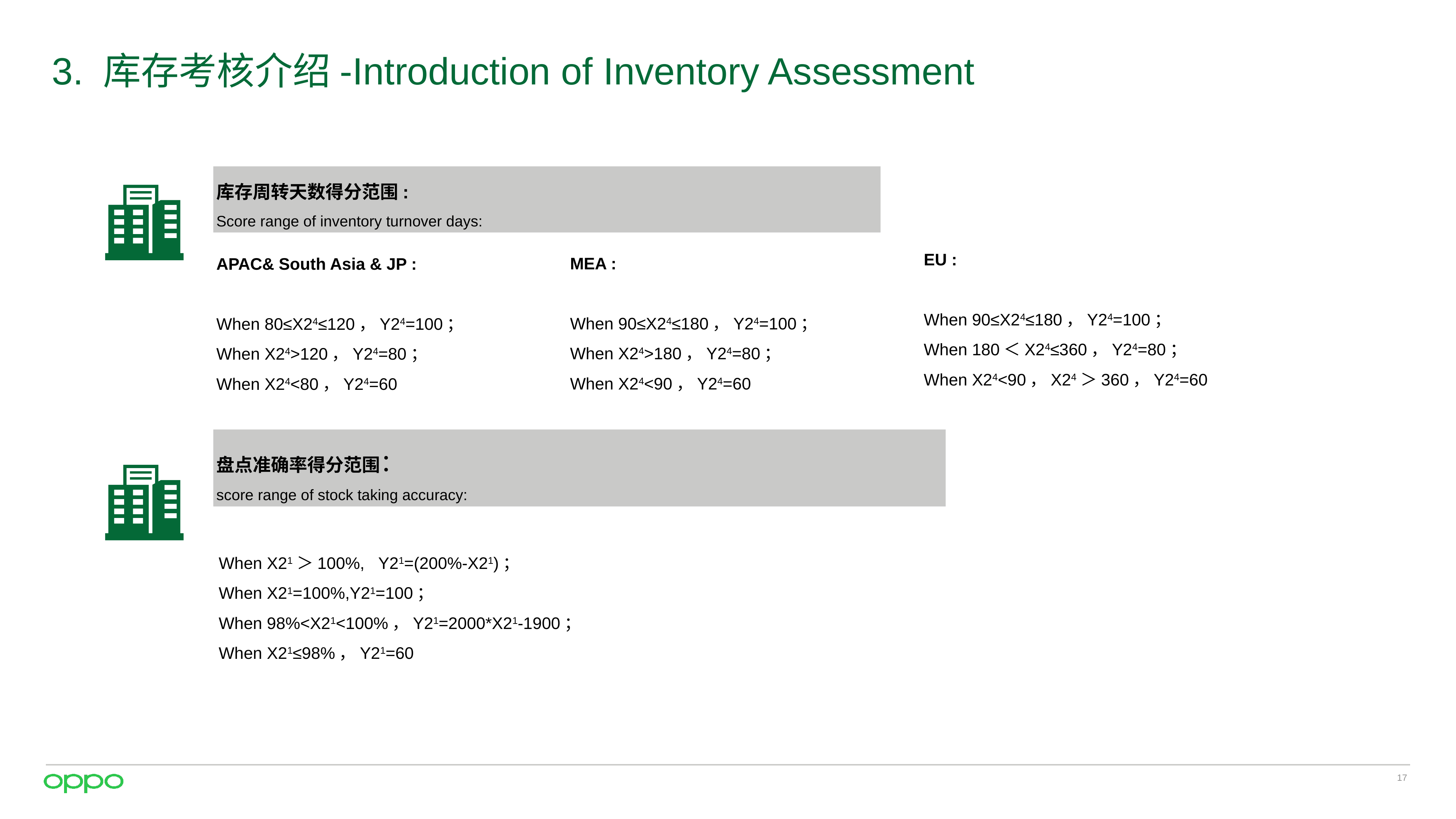

# 3. 库存考核介绍-Introduction of Inventory Assessment
库存周转天数得分范围:
Score range of inventory turnover days:

EU :

When 90≤X24≤180，Y24=100；
When 180＜X24≤360，Y24=80；
When X24<90，X24＞360，Y24=60
MEA :

When 90≤X24≤180，Y24=100；
When X24>180，Y24=80；
When X24<90，Y24=60
APAC& South Asia & JP :

When 80≤X24≤120，Y24=100；
When X24>120，Y24=80；
When X24<80，Y24=60
盘点准确率得分范围：
score range of stock taking accuracy:

When X21＞100%,   Y21=(200%-X21)；
When X21=100%,Y21=100；
When 98%<X21<100%，Y21=2000*X21-1900；
When X21≤98%，Y21=60